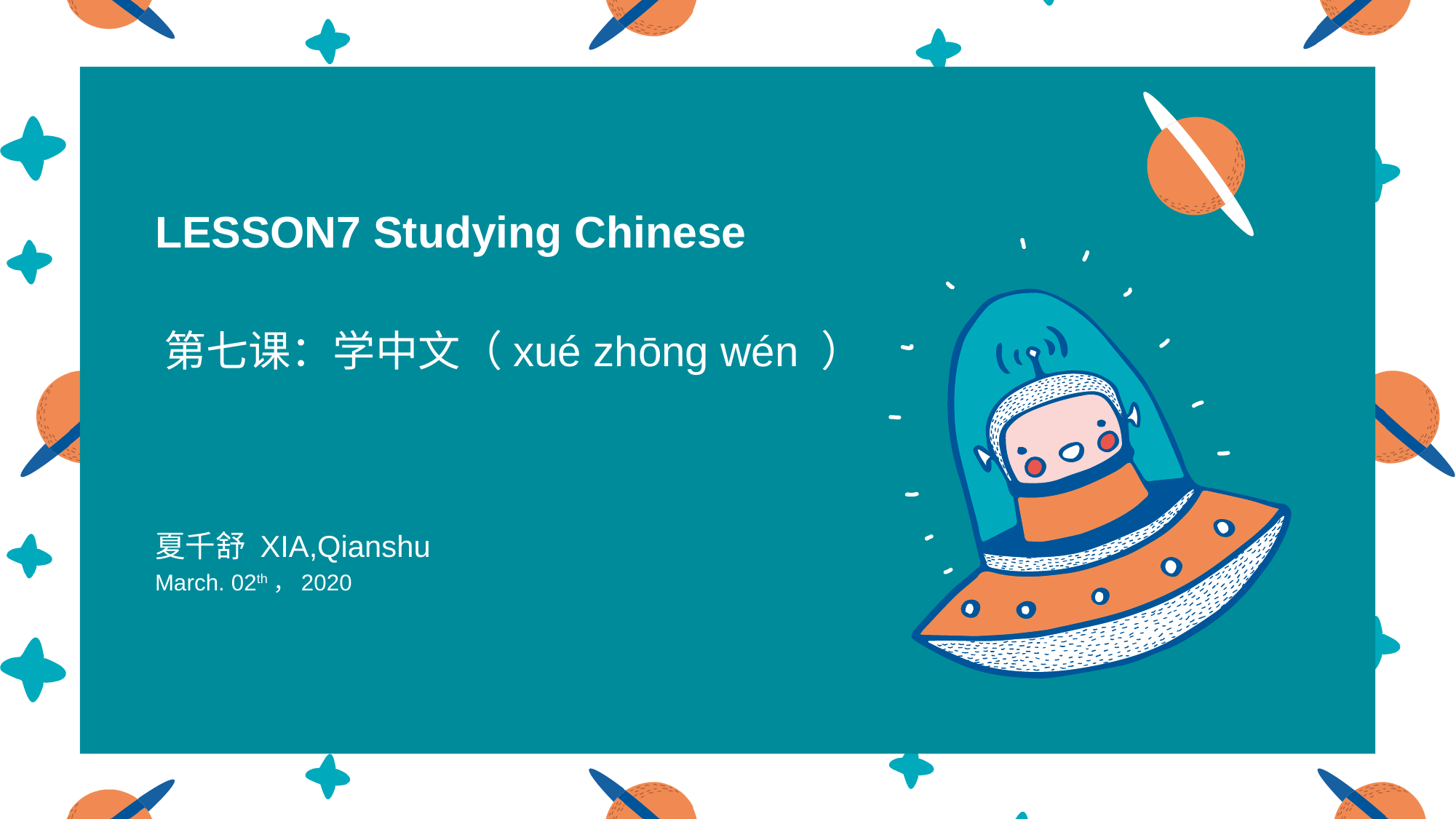

# LESSON7 Studying Chinese
第七课：学中文（xué zhōng wén ）
夏千舒 XIA,Qianshu
March. 02th，2020